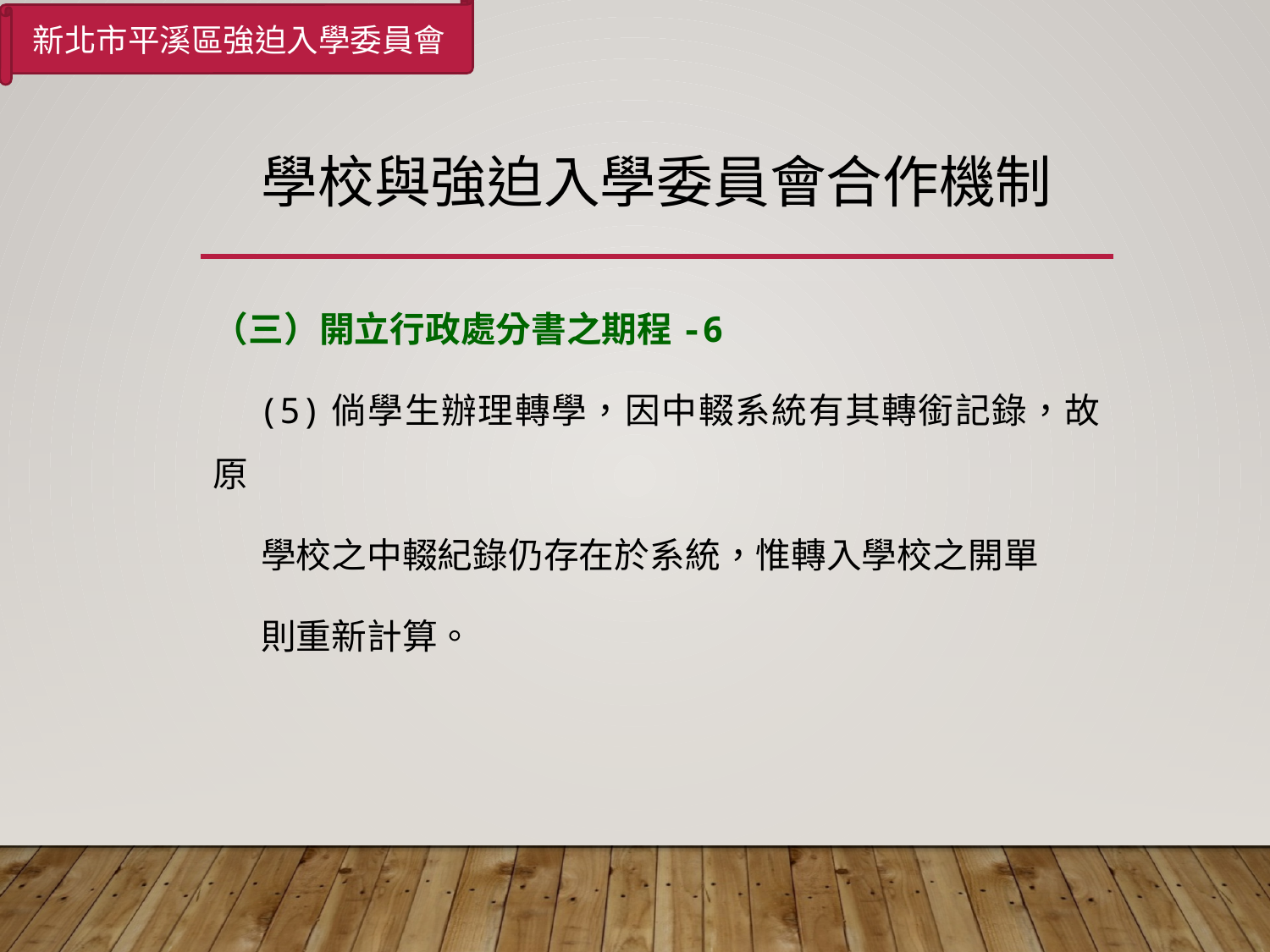

新北市平溪區強迫入學委員會
# 學校與強迫入學委員會合作機制
（三）開立行政處分書之期程-6
  (5)倘學生辦理轉學，因中輟系統有其轉銜記錄，故原
     學校之中輟紀錄仍存在於系統，惟轉入學校之開單
     則重新計算。